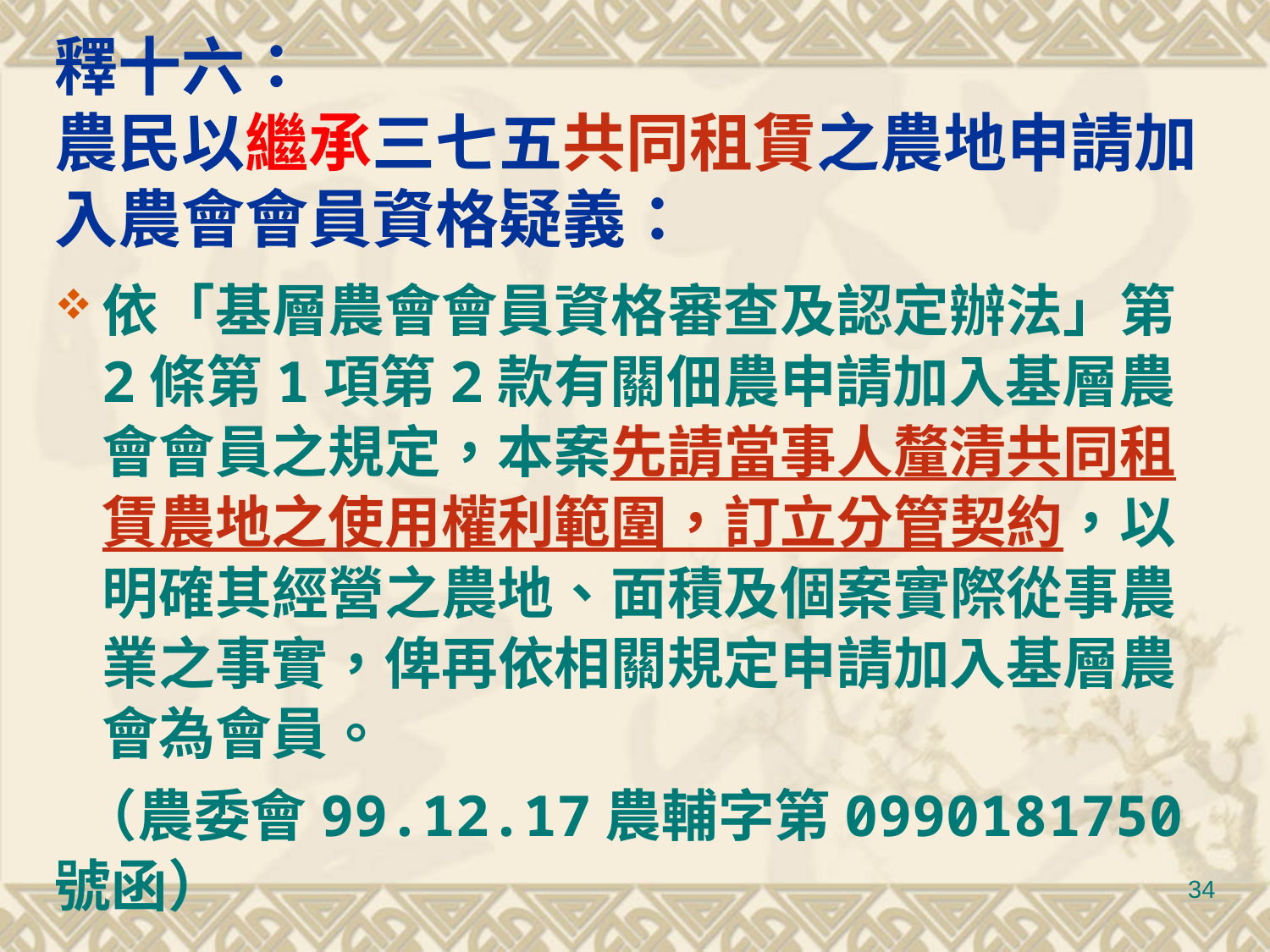

# 釋十六： 農民以繼承三七五共同租賃之農地申請加入農會會員資格疑義：
依「基層農會會員資格審查及認定辦法」第2條第1項第2款有關佃農申請加入基層農會會員之規定，本案先請當事人釐清共同租賃農地之使用權利範圍，訂立分管契約，以明確其經營之農地、面積及個案實際從事農業之事實，俾再依相關規定申請加入基層農會為會員。
 （農委會99.12.17農輔字第0990181750號函）
34